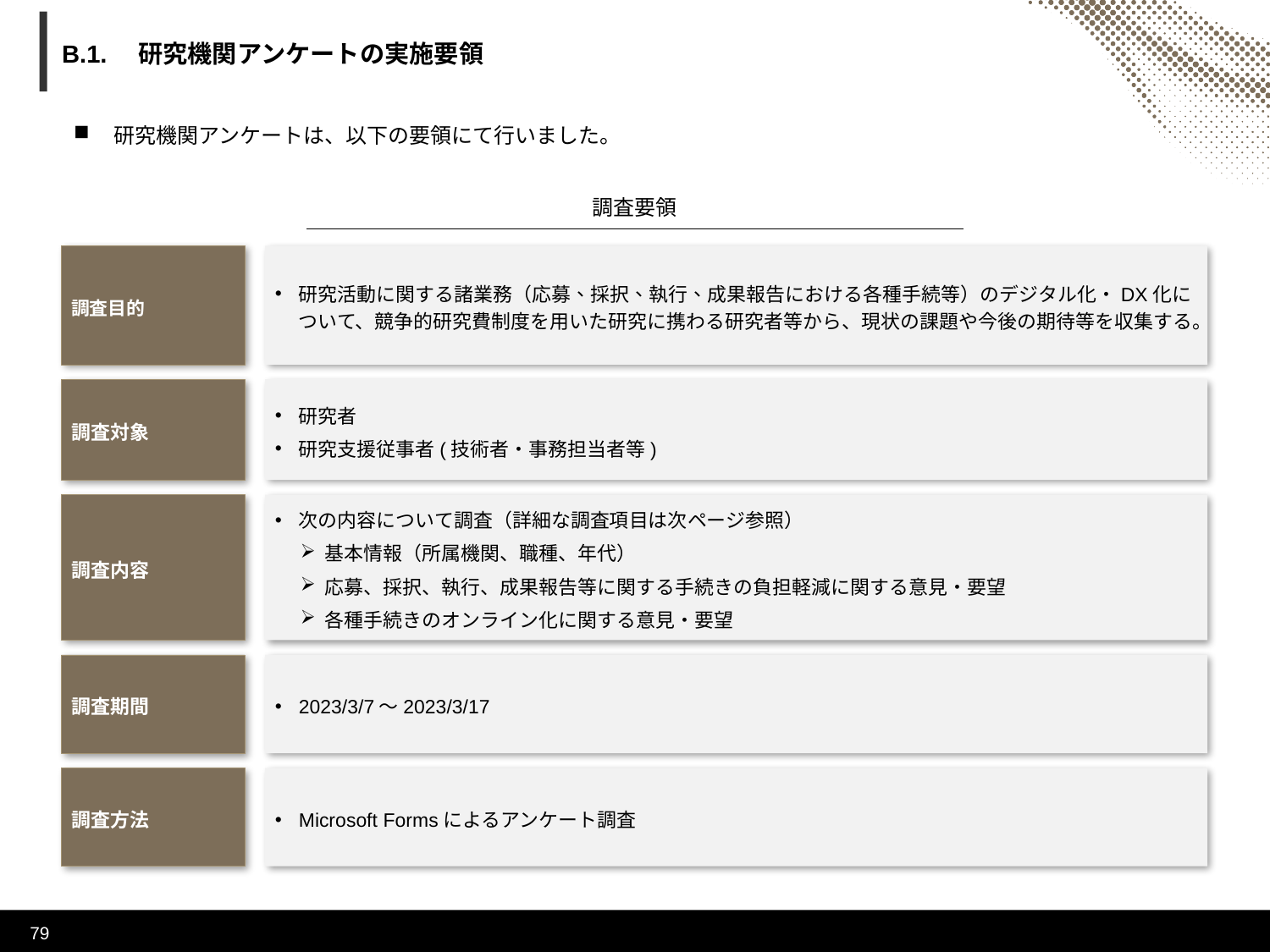

# B.1.　研究機関アンケートの実施要領
研究機関アンケートは、以下の要領にて行いました。

調査要領
調査目的
研究活動に関する諸業務（応募、採択、執行、成果報告における各種手続等）のデジタル化・DX化について、競争的研究費制度を用いた研究に携わる研究者等から、現状の課題や今後の期待等を収集する。
研究者
研究支援従事者(技術者・事務担当者等)
調査対象
次の内容について調査（詳細な調査項目は次ページ参照）
基本情報（所属機関、職種、年代）
応募、採択、執行、成果報告等に関する手続きの負担軽減に関する意見・要望
各種手続きのオンライン化に関する意見・要望
調査内容
調査期間
2023/3/7～2023/3/17
調査方法
Microsoft Formsによるアンケート調査